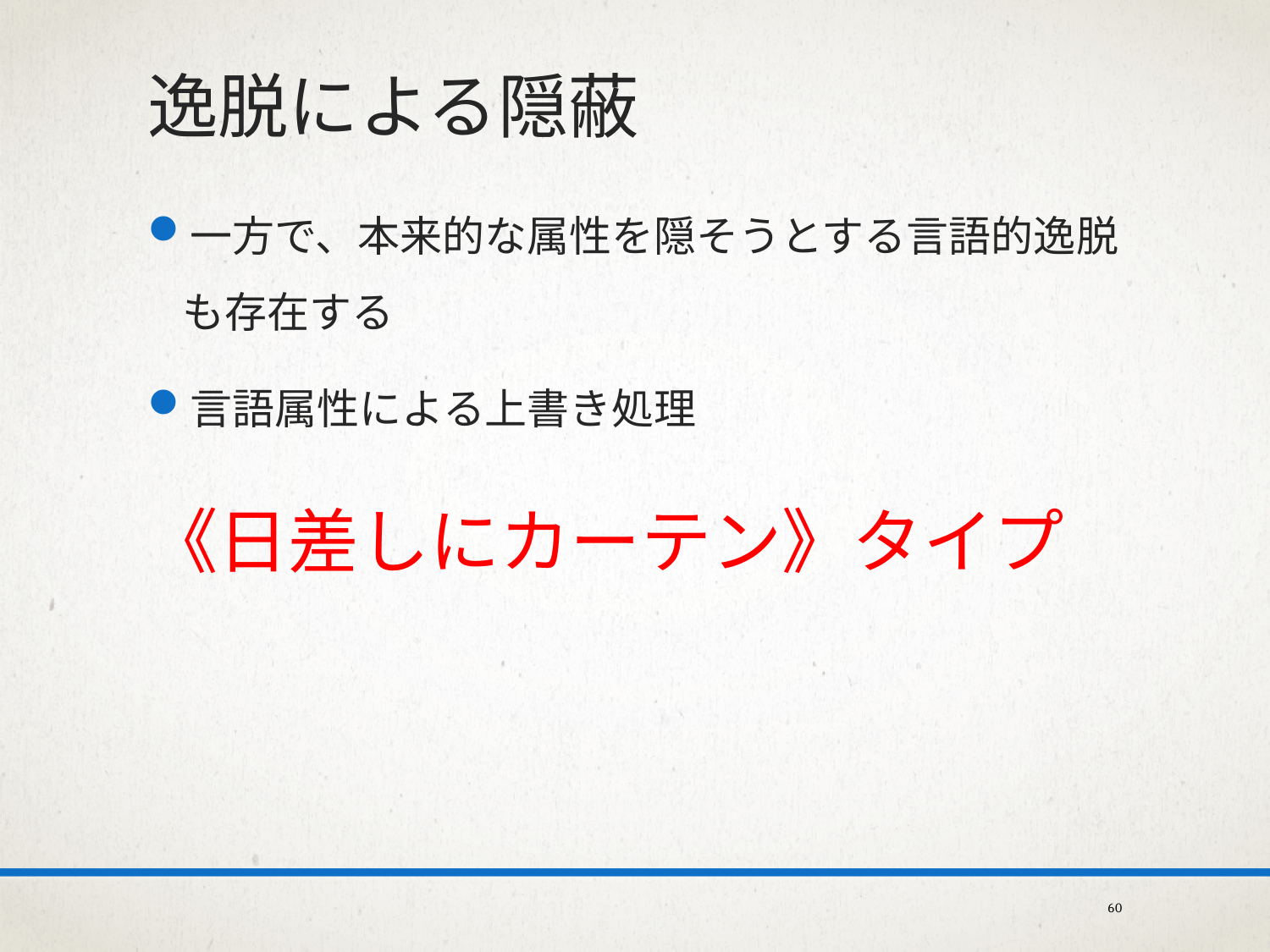

逸脱による隠蔽
一方で、本来的な属性を隠そうとする言語的逸脱も存在する
言語属性による上書き処理
《日差しにカーテン》タイプ
60